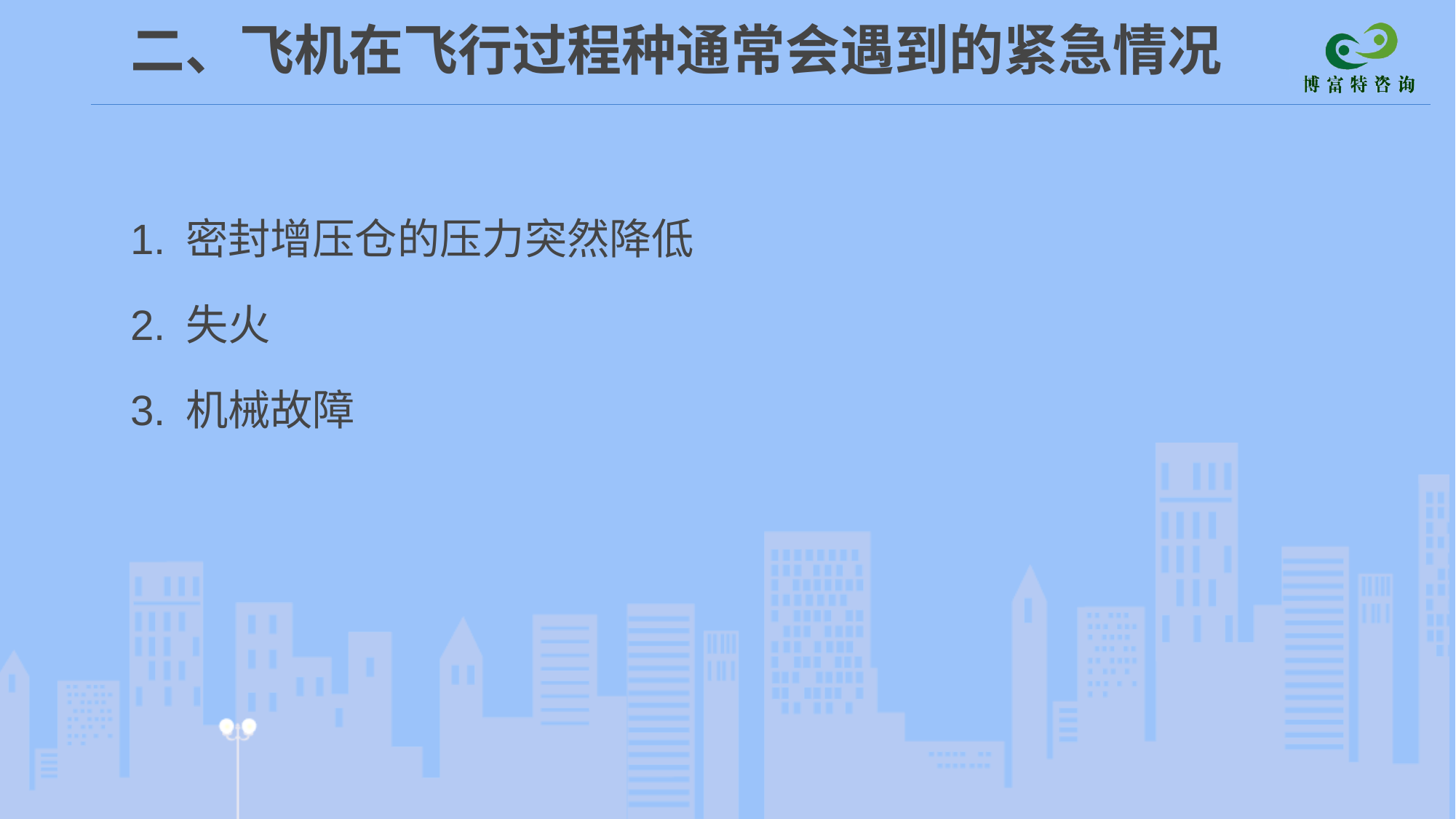

# 二、飞机在飞行过程种通常会遇到的紧急情况
 密封增压仓的压力突然降低
 失火
 机械故障